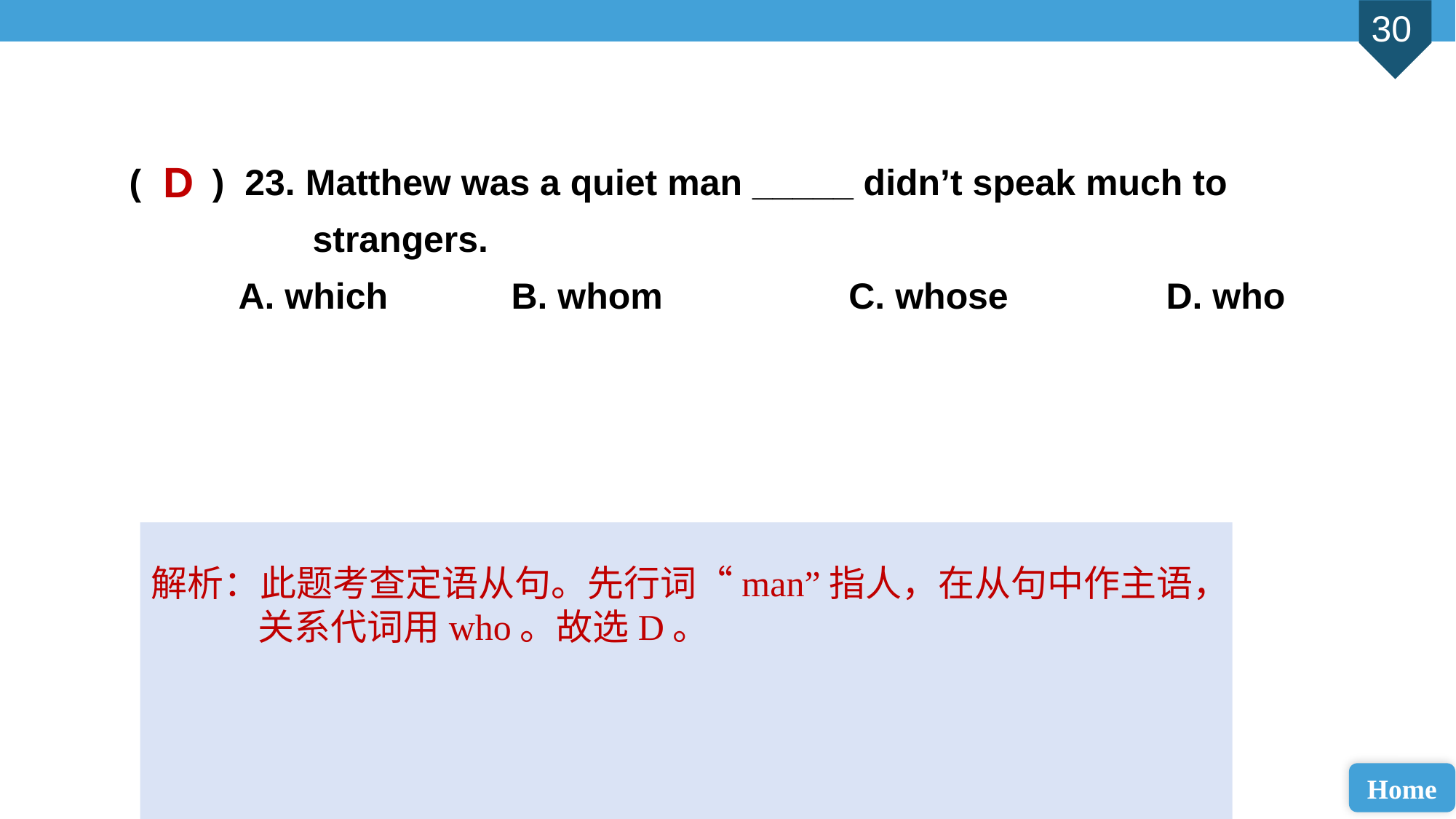

(       )  23. Matthew was a quiet man _____ didn’t speak much to
                  strangers.
A. which 		B. whom		 C. whose 		D. who
D

解析：此题考查定语从句。先行词“man”指人，在从句中作主语，关系代词用who。故选D。